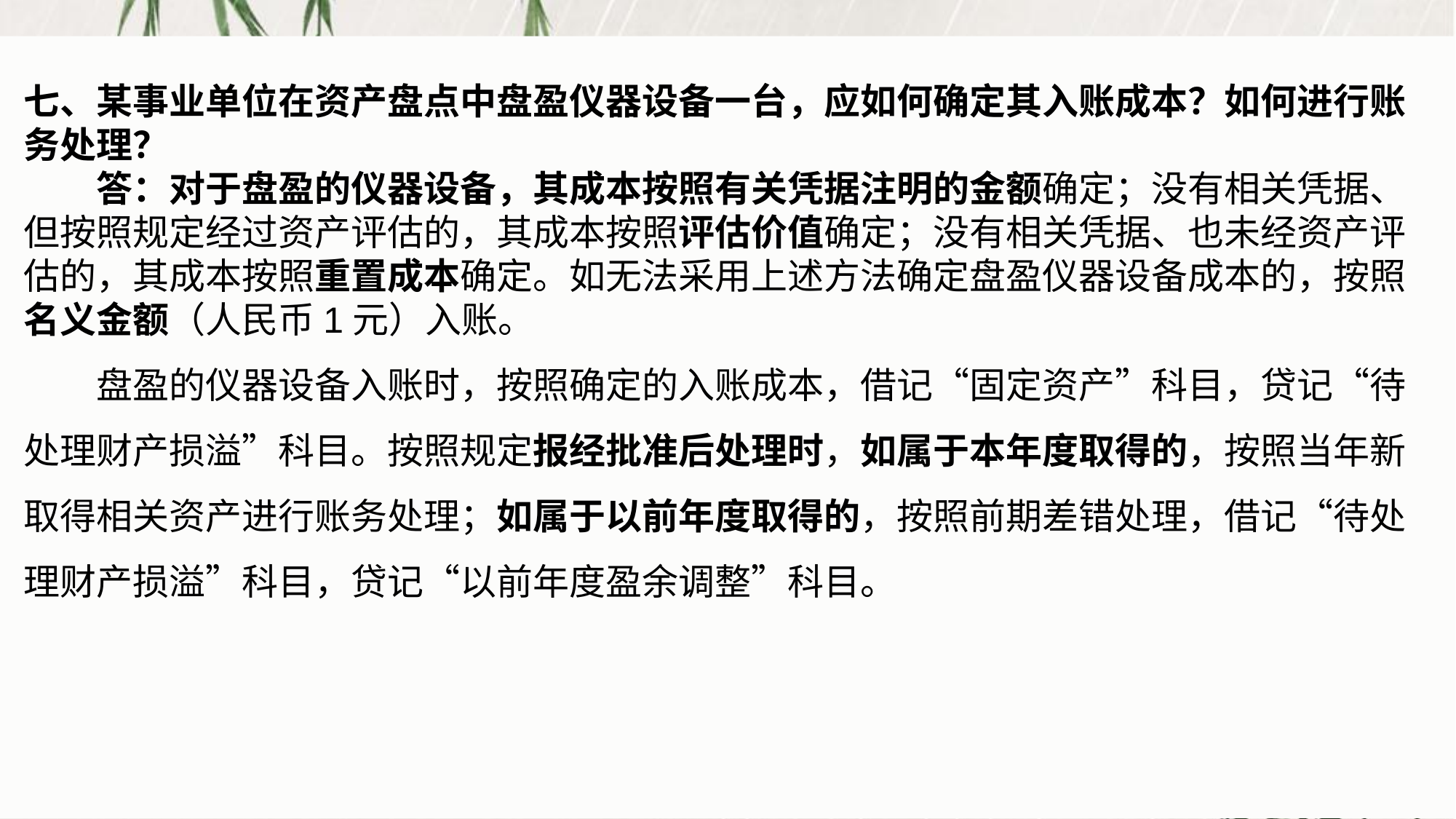

七、某事业单位在资产盘点中盘盈仪器设备一台，应如何确定其入账成本？如何进行账务处理？　　答：对于盘盈的仪器设备，其成本按照有关凭据注明的金额确定；没有相关凭据、但按照规定经过资产评估的，其成本按照评估价值确定；没有相关凭据、也未经资产评估的，其成本按照重置成本确定。如无法采用上述方法确定盘盈仪器设备成本的，按照名义金额（人民币1元）入账。　　盘盈的仪器设备入账时，按照确定的入账成本，借记“固定资产”科目，贷记“待处理财产损溢”科目。按照规定报经批准后处理时，如属于本年度取得的，按照当年新取得相关资产进行账务处理；如属于以前年度取得的，按照前期差错处理，借记“待处理财产损溢”科目，贷记“以前年度盈余调整”科目。